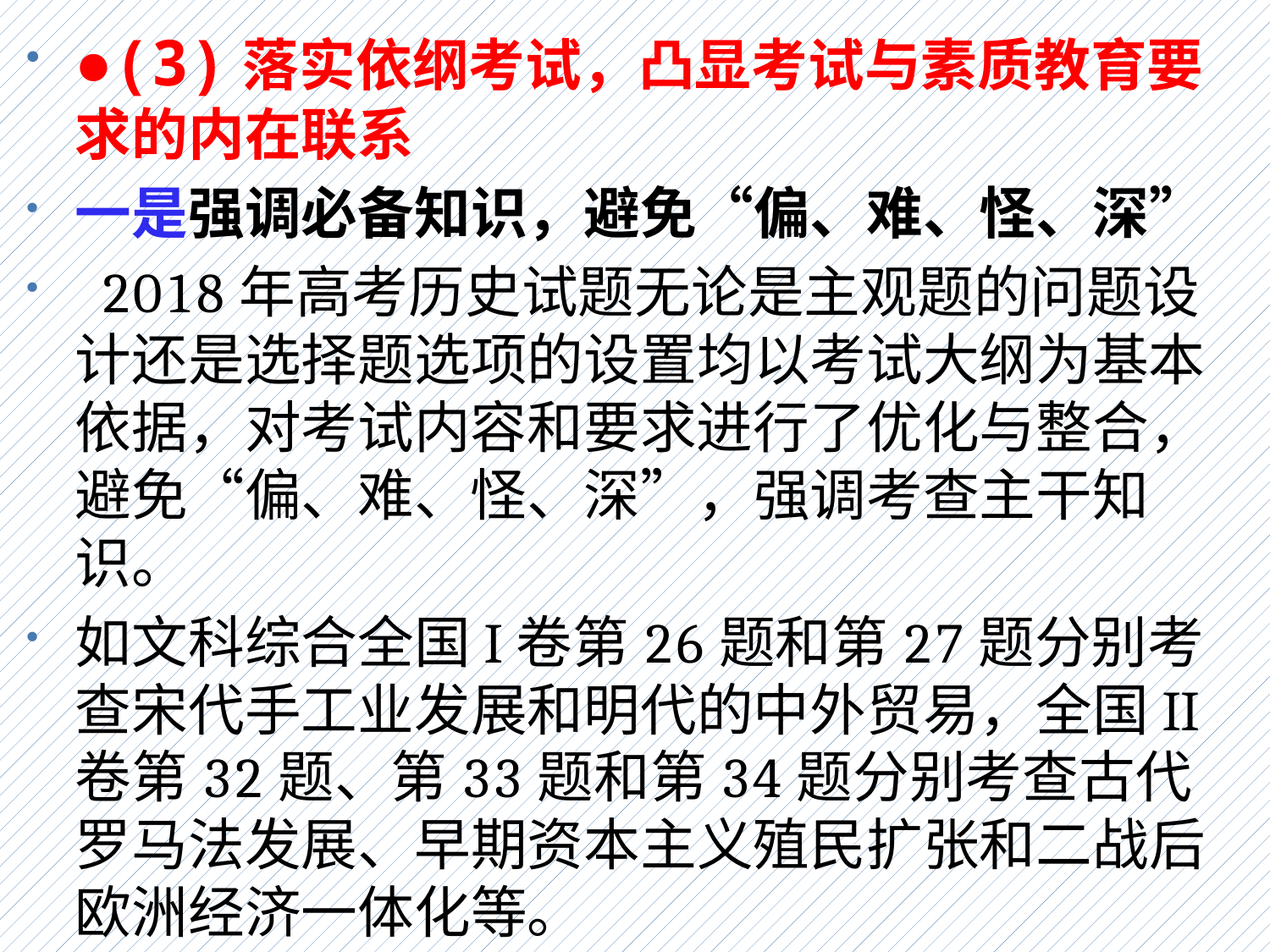

●(3)落实依纲考试，凸显考试与素质教育要求的内在联系
一是强调必备知识，避免“偏、难、怪、深”
  2018年高考历史试题无论是主观题的问题设计还是选择题选项的设置均以考试大纲为基本依据，对考试内容和要求进行了优化与整合，避免“偏、难、怪、深”，强调考查主干知识。
如文科综合全国I卷第26题和第27题分别考查宋代手工业发展和明代的中外贸易，全国II卷第32题、第33题和第34题分别考查古代罗马法发展、早期资本主义殖民扩张和二战后欧洲经济一体化等。